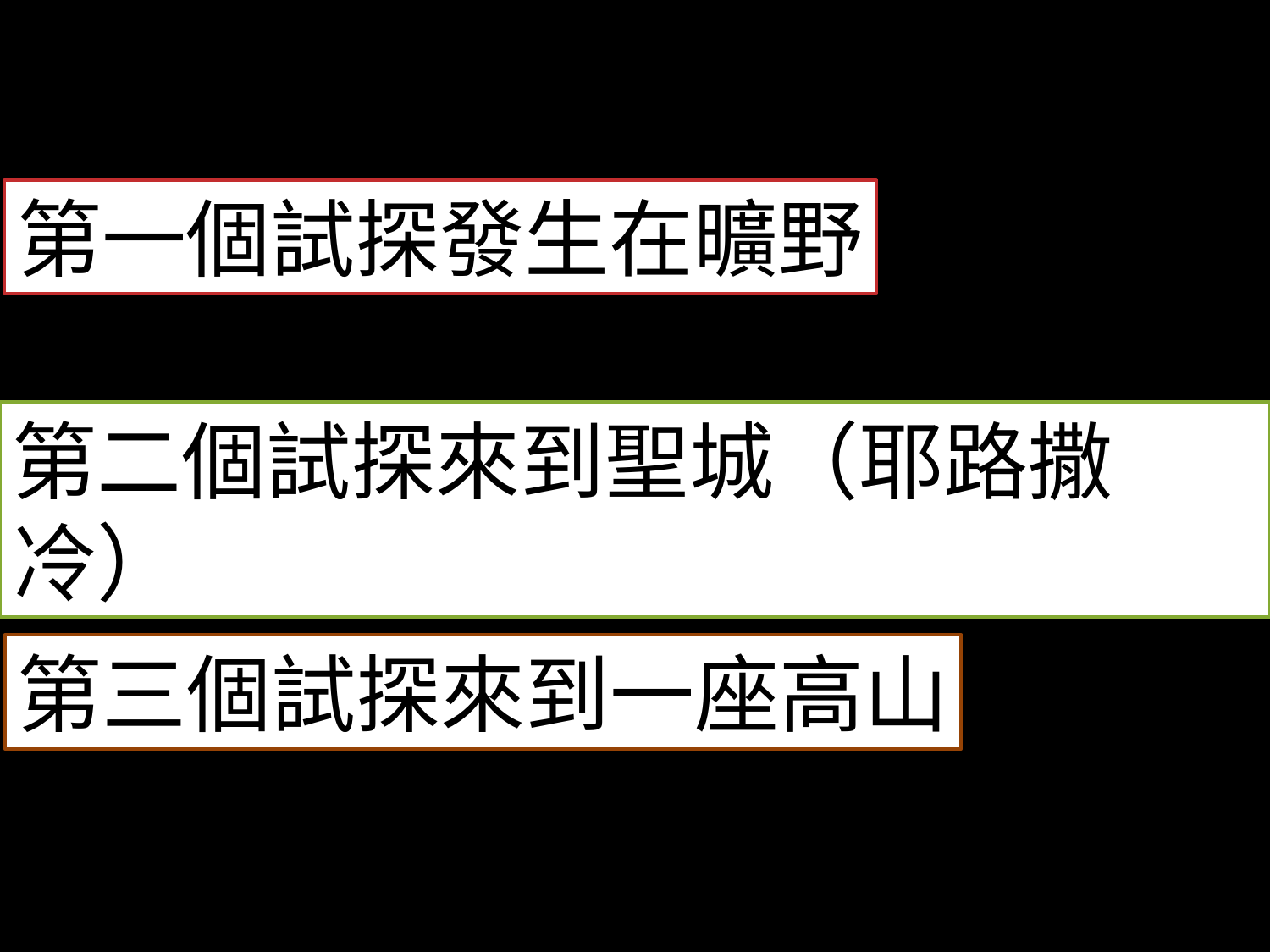

第一個試探發生在曠野
第二個試探來到聖城（耶路撒冷）
第三個試探來到一座高山